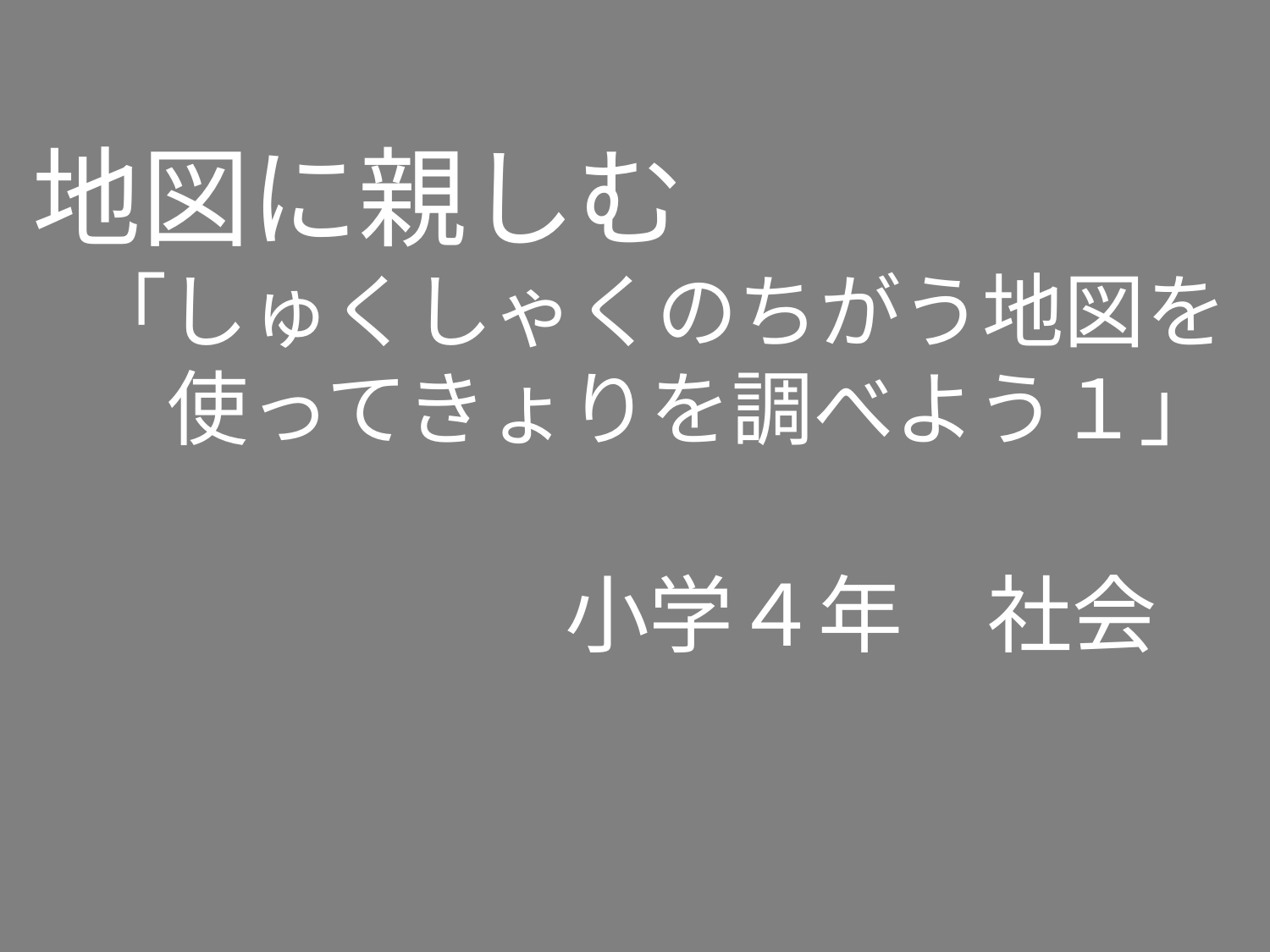

# 地図に親しむ 「しゅくしゃくのちがう地図を 　使ってきょりを調べよう１」
小学４年　社会